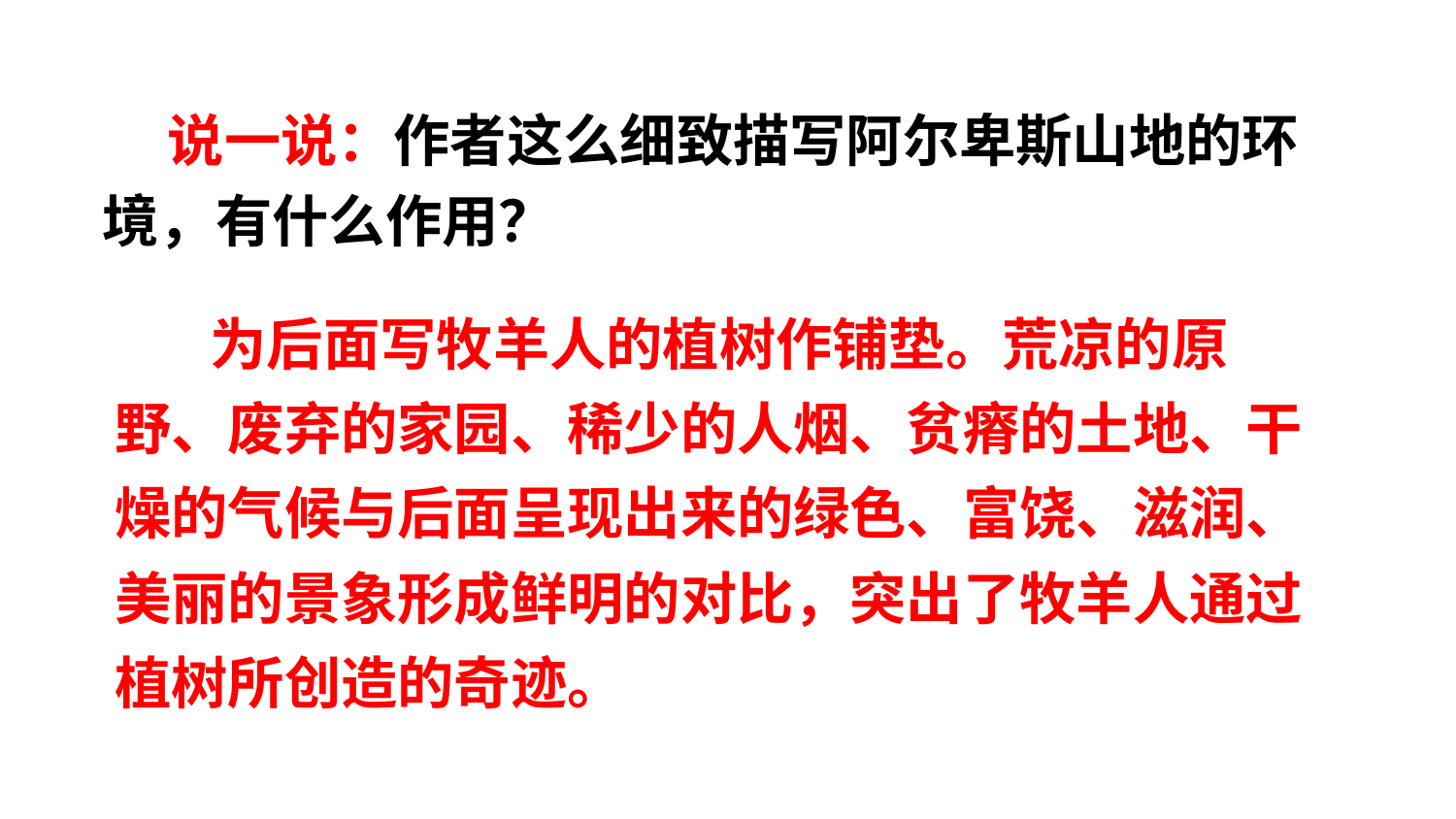

说一说：作者这么细致描写阿尔卑斯山地的环境，有什么作用？
 为后面写牧羊人的植树作铺垫。荒凉的原野、废弃的家园、稀少的人烟、贫瘠的土地、干燥的气候与后面呈现出来的绿色、富饶、滋润、美丽的景象形成鲜明的对比，突出了牧羊人通过植树所创造的奇迹。